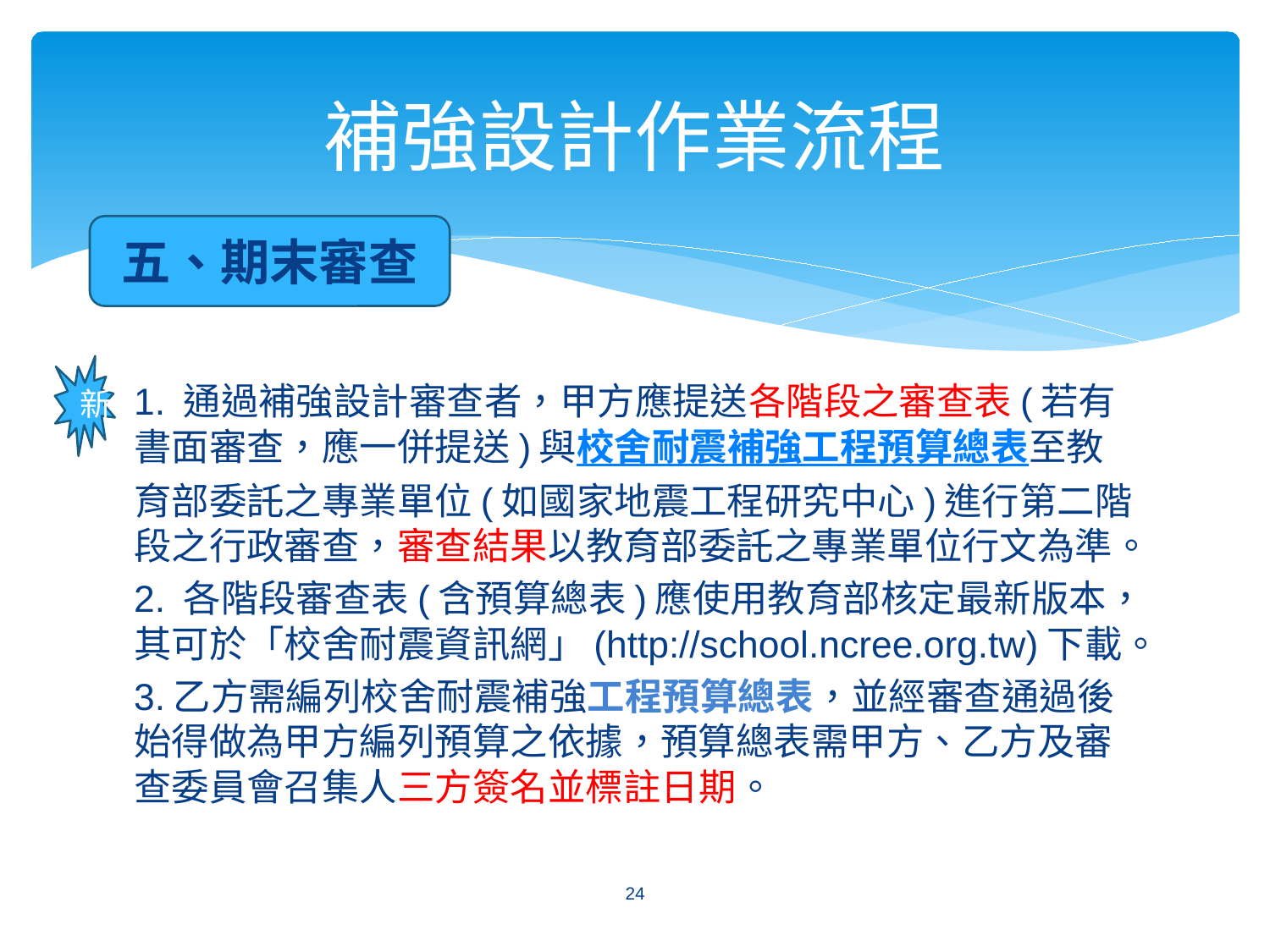

# 補強設計作業流程
五、期末審查
新
1. 通過補強設計審查者，甲方應提送各階段之審查表(若有書面審查，應一併提送)與校舍耐震補強工程預算總表至教育部委託之專業單位(如國家地震工程研究中心)進行第二階段之行政審查，審查結果以教育部委託之專業單位行文為準。
2. 各階段審查表(含預算總表)應使用教育部核定最新版本，其可於「校舍耐震資訊網」(http://school.ncree.org.tw)下載。
3.乙方需編列校舍耐震補強工程預算總表，並經審查通過後始得做為甲方編列預算之依據，預算總表需甲方、乙方及審查委員會召集人三方簽名並標註日期。
24